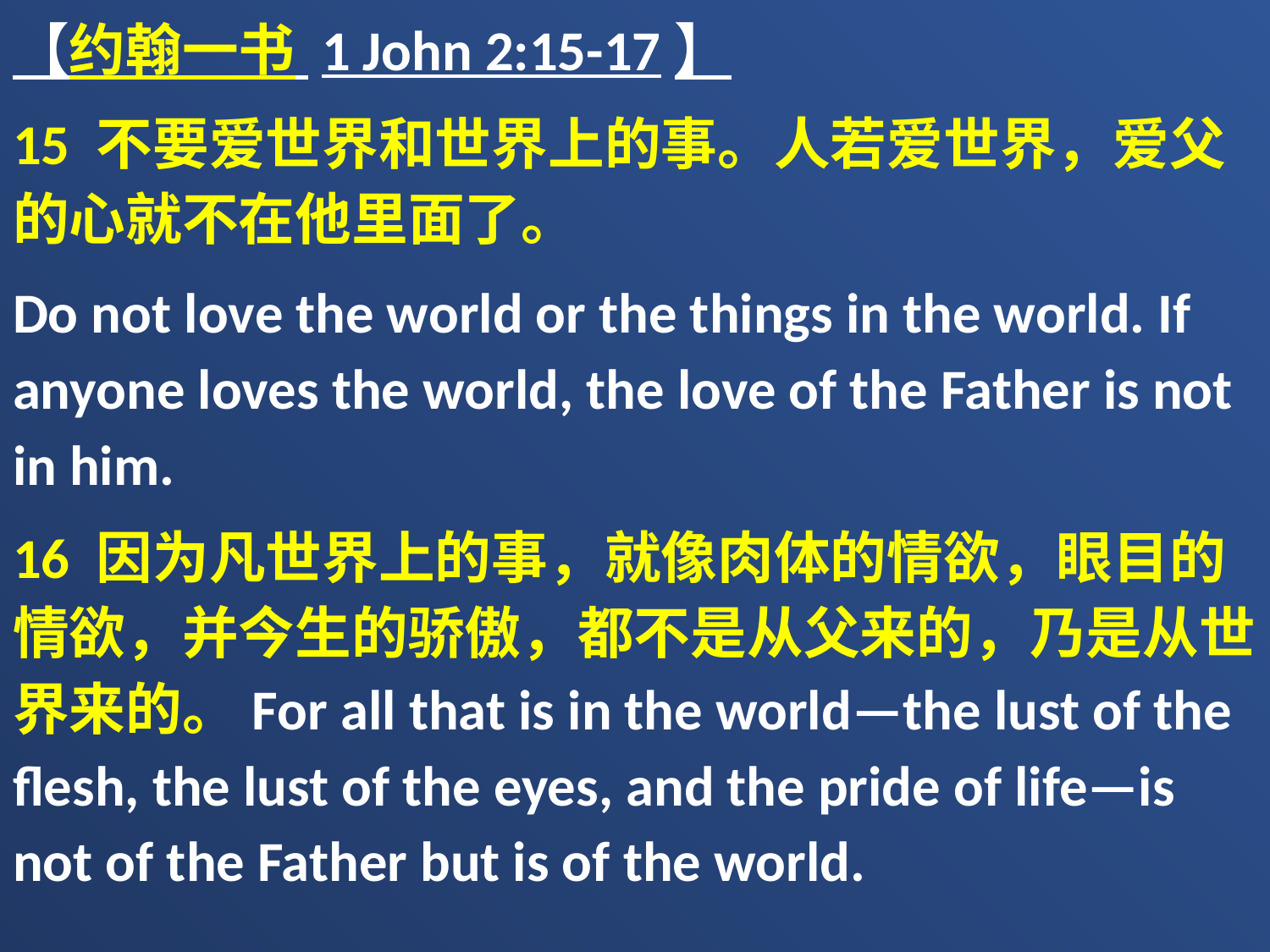

【约翰一书 1 John 2:15-17】
15 不要爱世界和世界上的事。人若爱世界，爱父的心就不在他里面了。
Do not love the world or the things in the world. If anyone loves the world, the love of the Father is not in him.
16 因为凡世界上的事，就像肉体的情欲，眼目的情欲，并今生的骄傲，都不是从父来的，乃是从世界来的。For all that is in the world—the lust of the flesh, the lust of the eyes, and the pride of life—is not of the Father but is of the world.